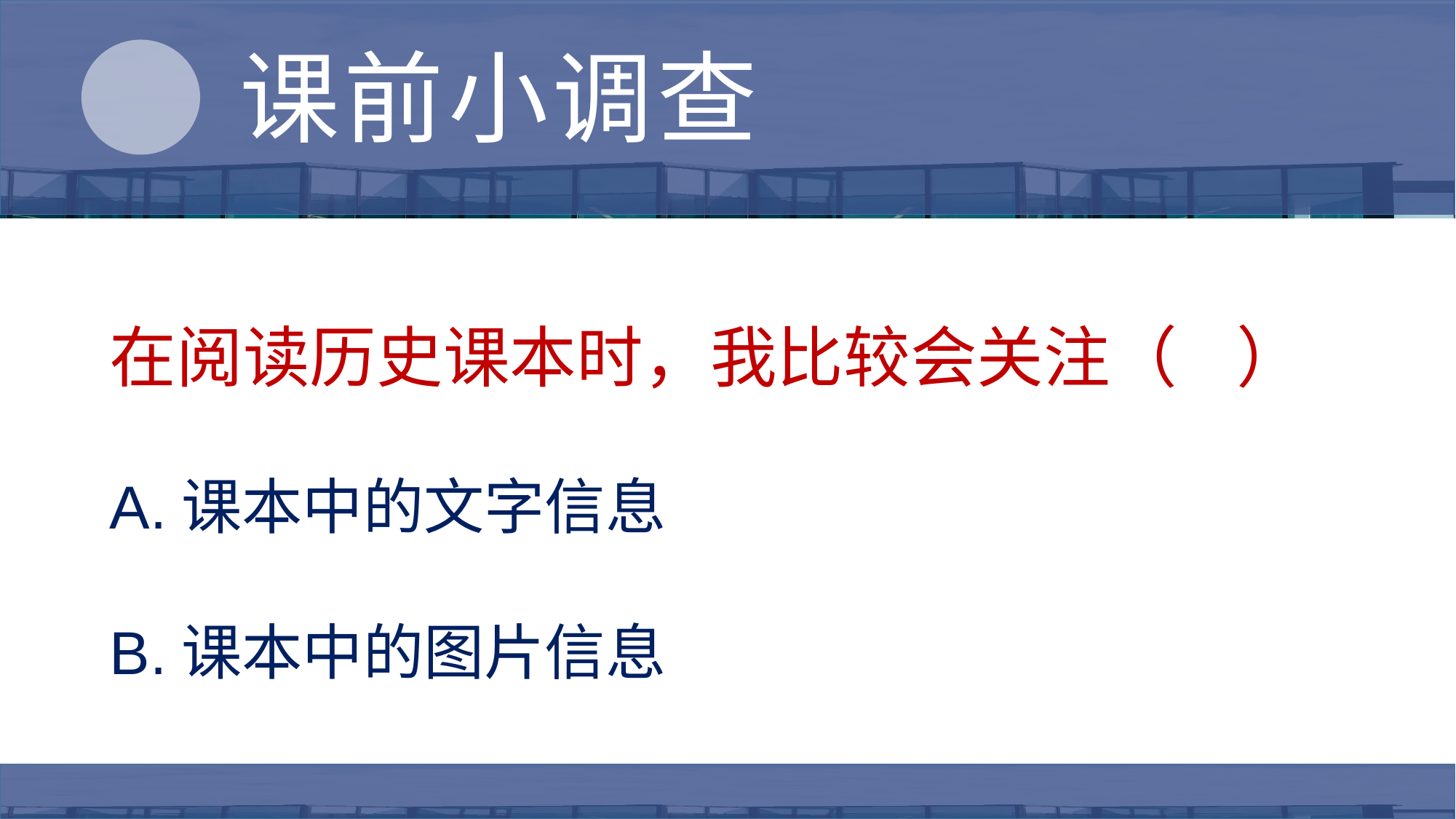

中级培训项目
课前小调查

在阅读历史课本时，我比较会关注（    ）
A.课本中的文字信息
B.课本中的图片信息